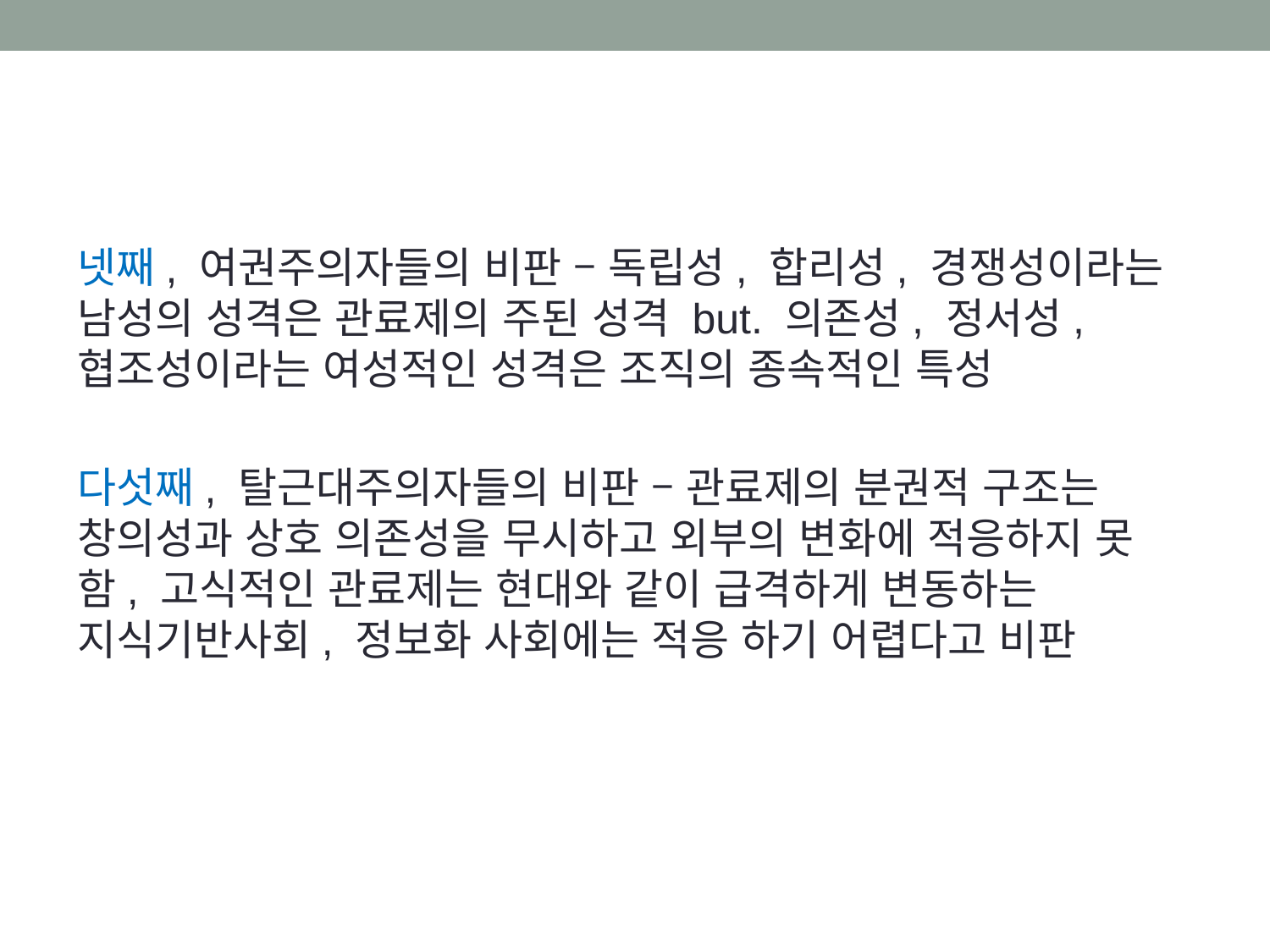

넷째, 여권주의자들의 비판 – 독립성, 합리성, 경쟁성이라는 남성의 성격은 관료제의 주된 성격 but. 의존성, 정서성, 협조성이라는 여성적인 성격은 조직의 종속적인 특성

다섯째, 탈근대주의자들의 비판 – 관료제의 분권적 구조는 창의성과 상호 의존성을 무시하고 외부의 변화에 적응하지 못함, 고식적인 관료제는 현대와 같이 급격하게 변동하는 지식기반사회, 정보화 사회에는 적응 하기 어렵다고 비판